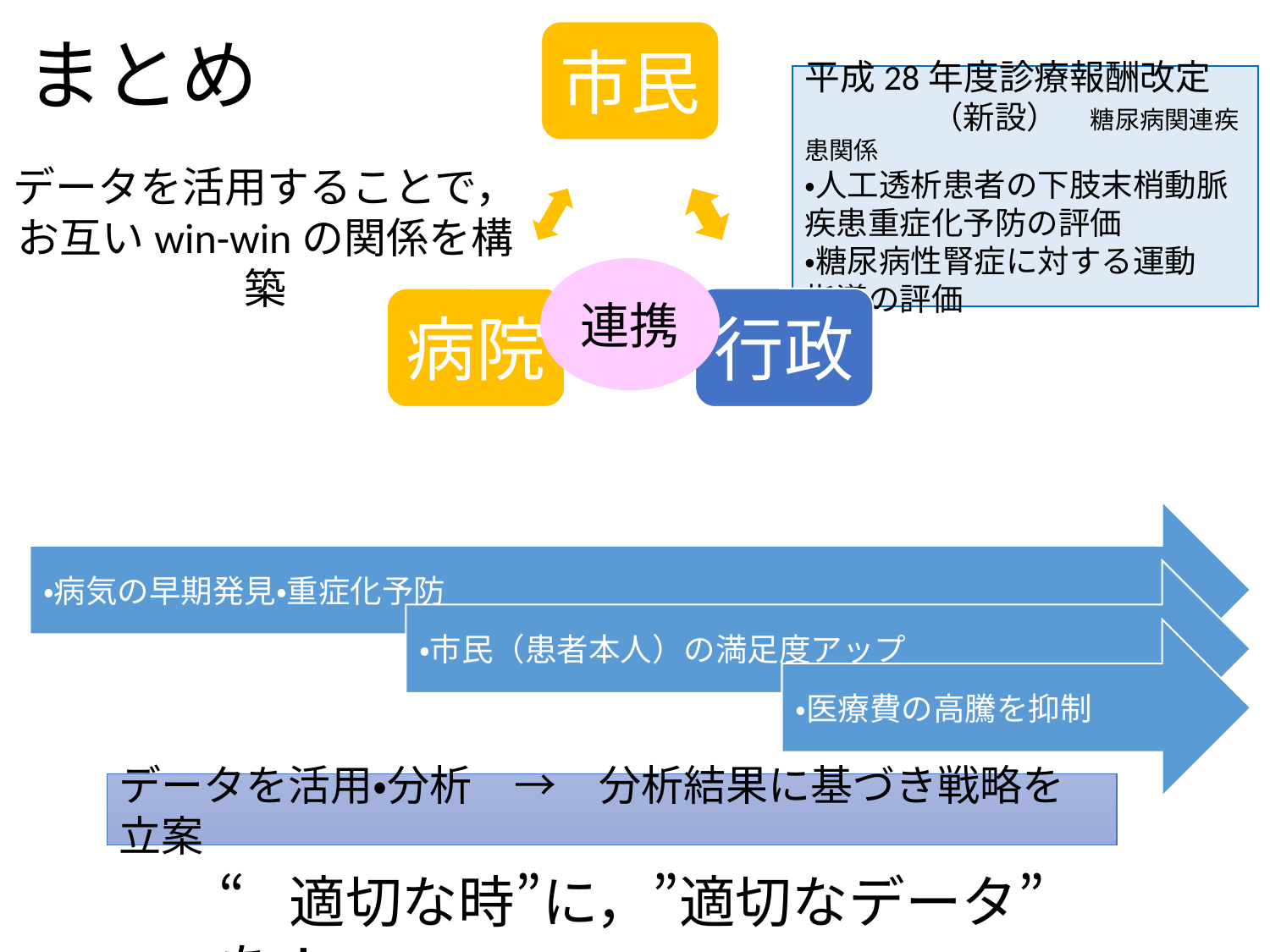

# まとめ
市民
行政
病院
平成28年度診療報酬改定　　　　　（新設）　糖尿病関連疾患関係
・人工透析患者の下肢末梢動脈疾患重症化予防の評価
・糖尿病性腎症に対する運動　指導の評価
データを活用することで，
お互いwin-winの関係を構築
連携
・病気の早期発見・重症化予防
・市民（患者本人）の満足度アップ
・医療費の高騰を抑制
データを活用・分析　→　分析結果に基づき戦略を立案
“適切な時”に，”適切なデータ”を！